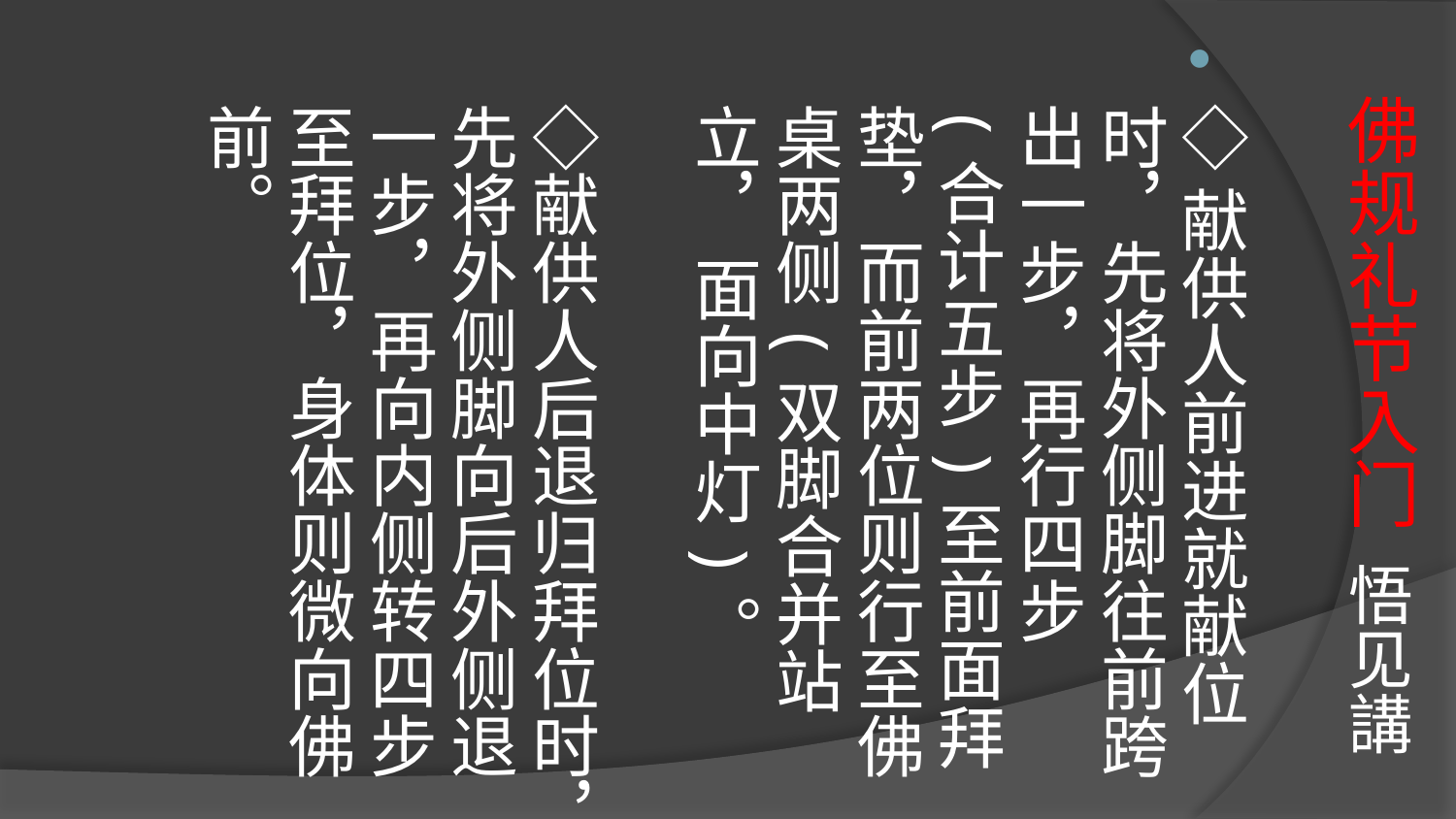

# 佛规礼节入门  悟见講
◇献供人前进就献位时，先将外侧脚往前跨出一步，再行四步(合计五步)至前面拜垫，而前两位则行至佛桌两侧(双脚合并站立， 面向中灯)。
◇献供人后退归拜位时，先将外侧脚向后外侧退一步，再向内侧转四步至拜位，身体则微向佛前。